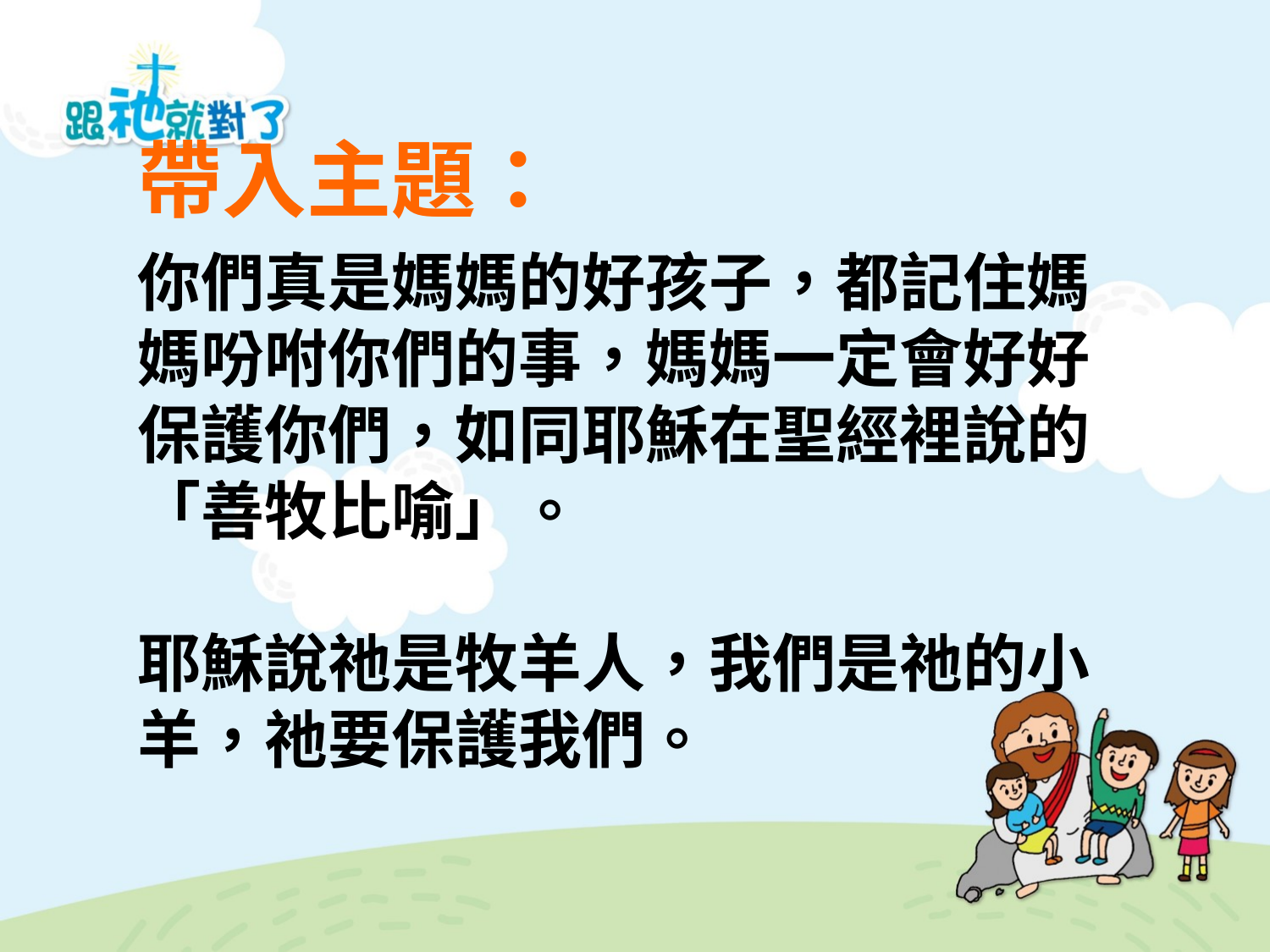

帶入主題：
你們真是媽媽的好孩子，都記住媽媽吩咐你們的事，媽媽一定會好好保護你們，如同耶穌在聖經裡說的「善牧比喻」。

耶穌說祂是牧羊人，我們是祂的小羊，祂要保護我們。